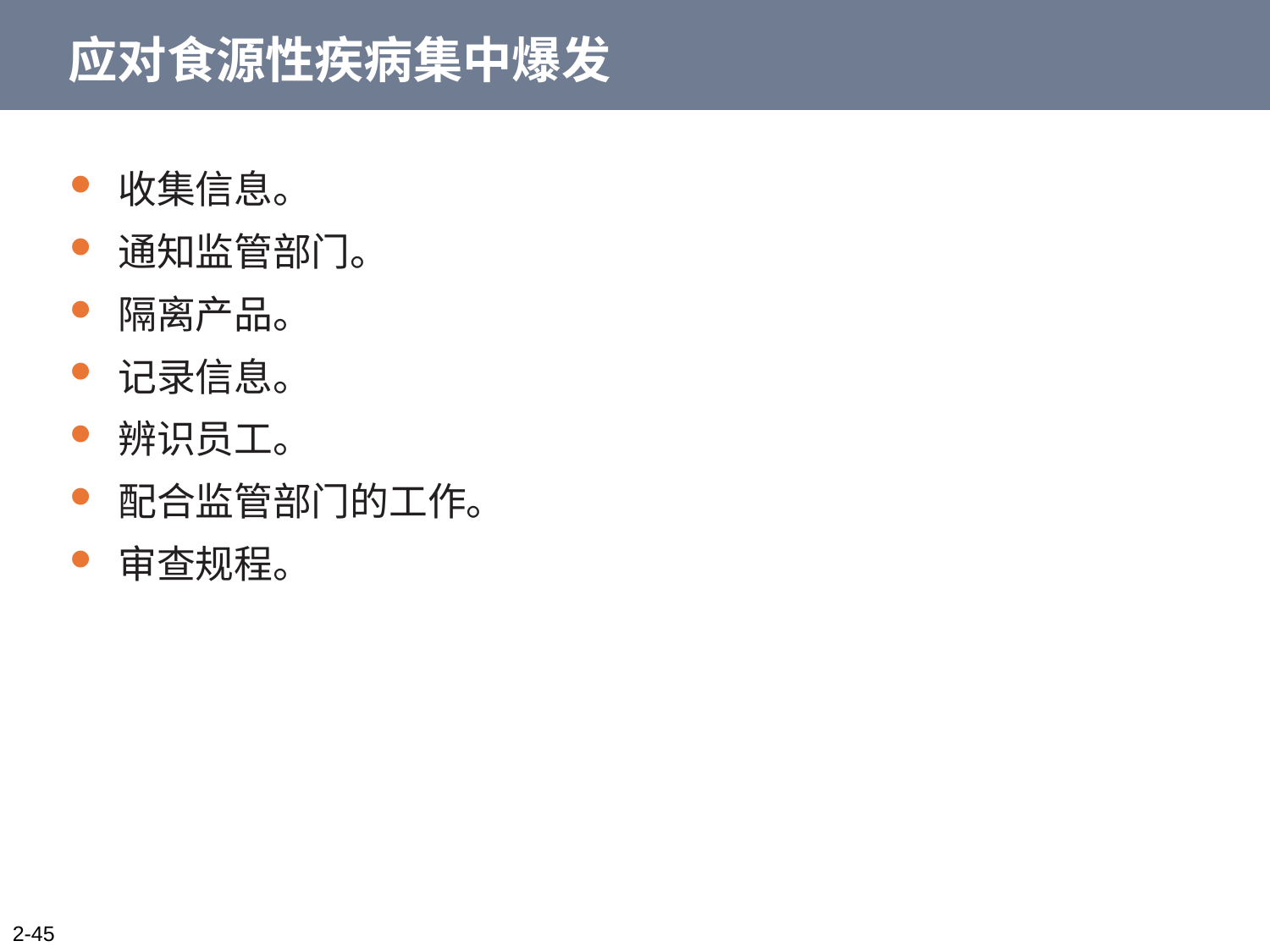

# 应对食源性疾病集中爆发
收集信息。
通知监管部门。
隔离产品。
记录信息。
辨识员工。
配合监管部门的工作。
审查规程。

2-45